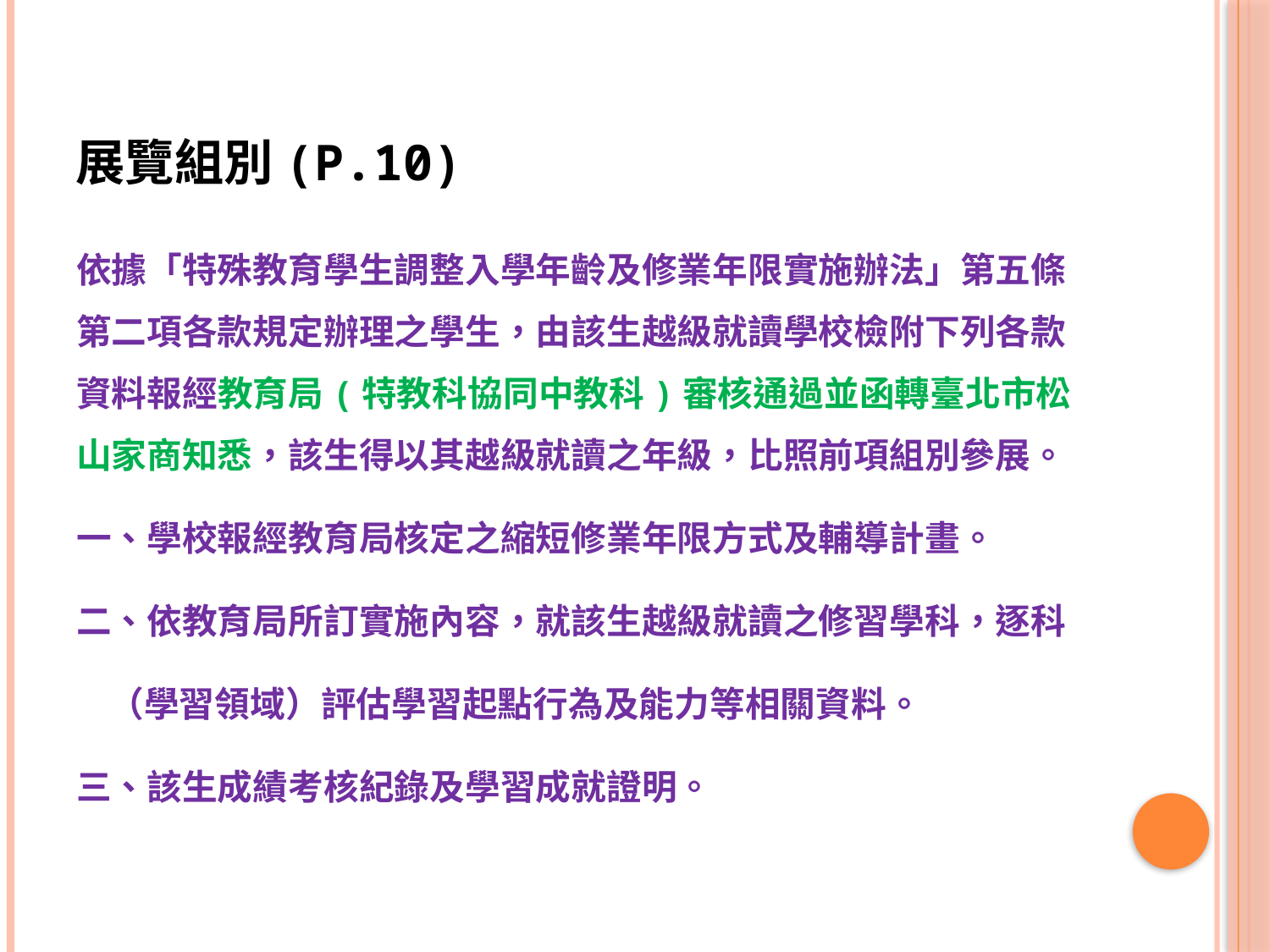

# 展覽組別(P.10)
依據「特殊教育學生調整入學年齡及修業年限實施辦法」第五條第二項各款規定辦理之學生，由該生越級就讀學校檢附下列各款資料報經教育局(特教科協同中教科)審核通過並函轉臺北市松山家商知悉，該生得以其越級就讀之年級，比照前項組別參展。
一、學校報經教育局核定之縮短修業年限方式及輔導計畫。
二、依教育局所訂實施內容，就該生越級就讀之修習學科，逐科
   （學習領域）評估學習起點行為及能力等相關資料。
三、該生成績考核紀錄及學習成就證明。